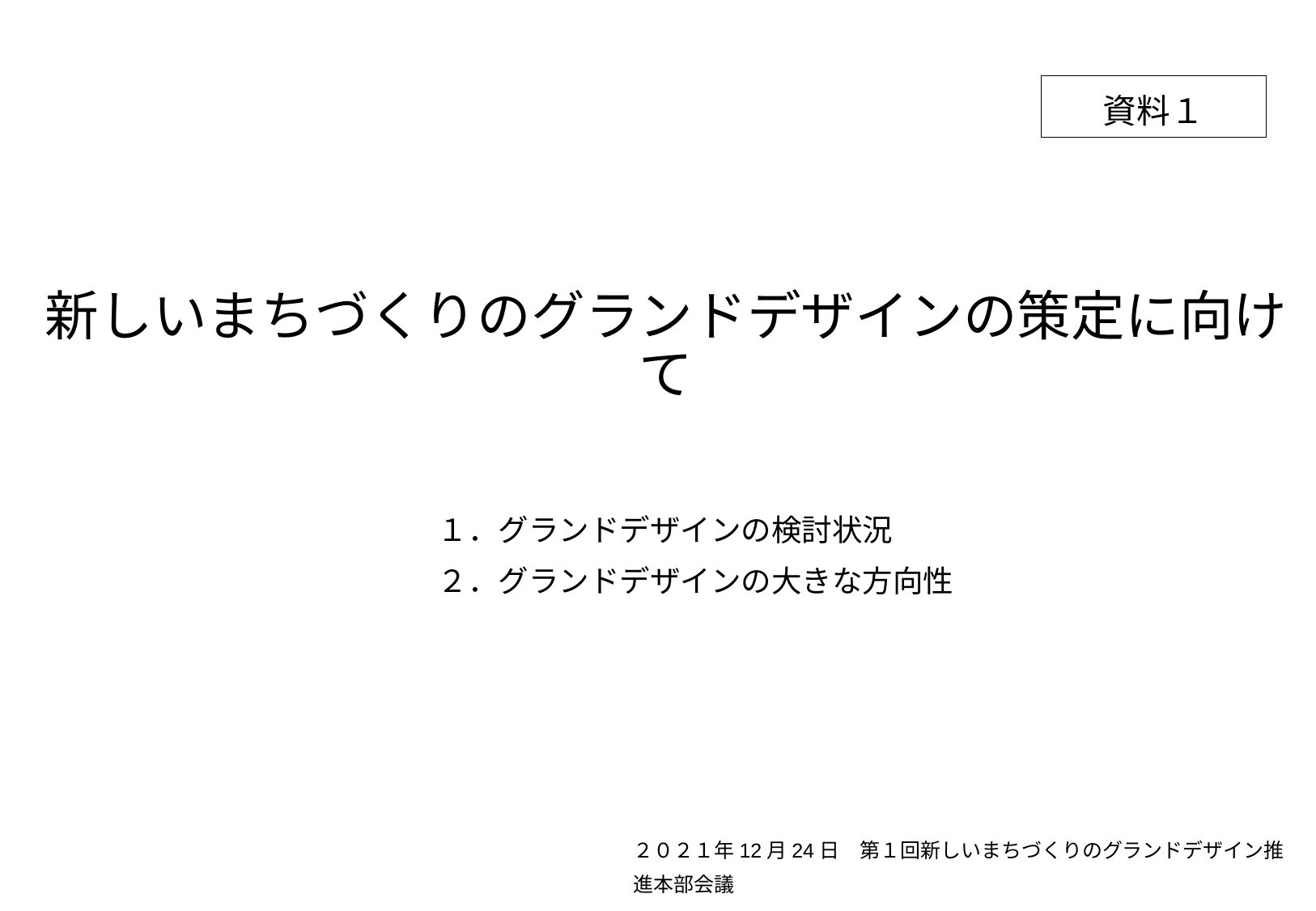

資料１
# 新しいまちづくりのグランドデザインの策定に向けて
１．グランドデザインの検討状況
２．グランドデザインの大きな方向性
２０２１年12月24日　第１回新しいまちづくりのグランドデザイン推進本部会議